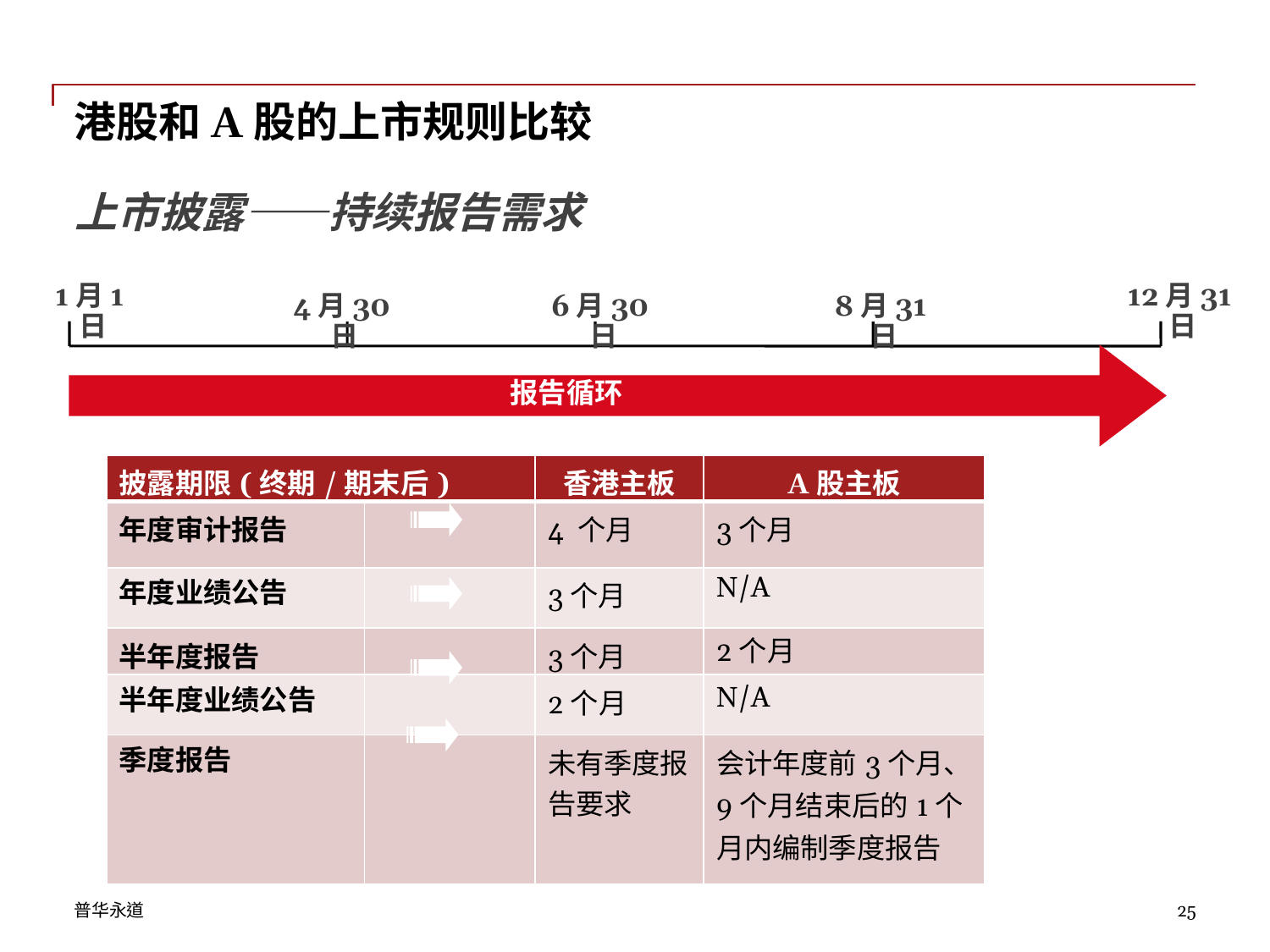

# 港股和A股的上市规则比较
上市披露——持续报告需求
1月1日
12月31日
4月30日
6月30日
8月31日

报告循环
| 披露期限(终期/期末后) |  | 香港主板 | A股主板 |
| --- | --- | --- | --- |
| 年度审计报告 |  | 4 个月 | 3个月 |
| 年度业绩公告 |  | 3个月 | N/A |
| 半年度报告 |  | 3个月 | 2个月 |
| 半年度业绩公告 |  | 2个月 | N/A |
| 季度报告 |  | 未有季度报告要求 | 会计年度前3个月、9个月结束后的1个月内编制季度报告 |

25